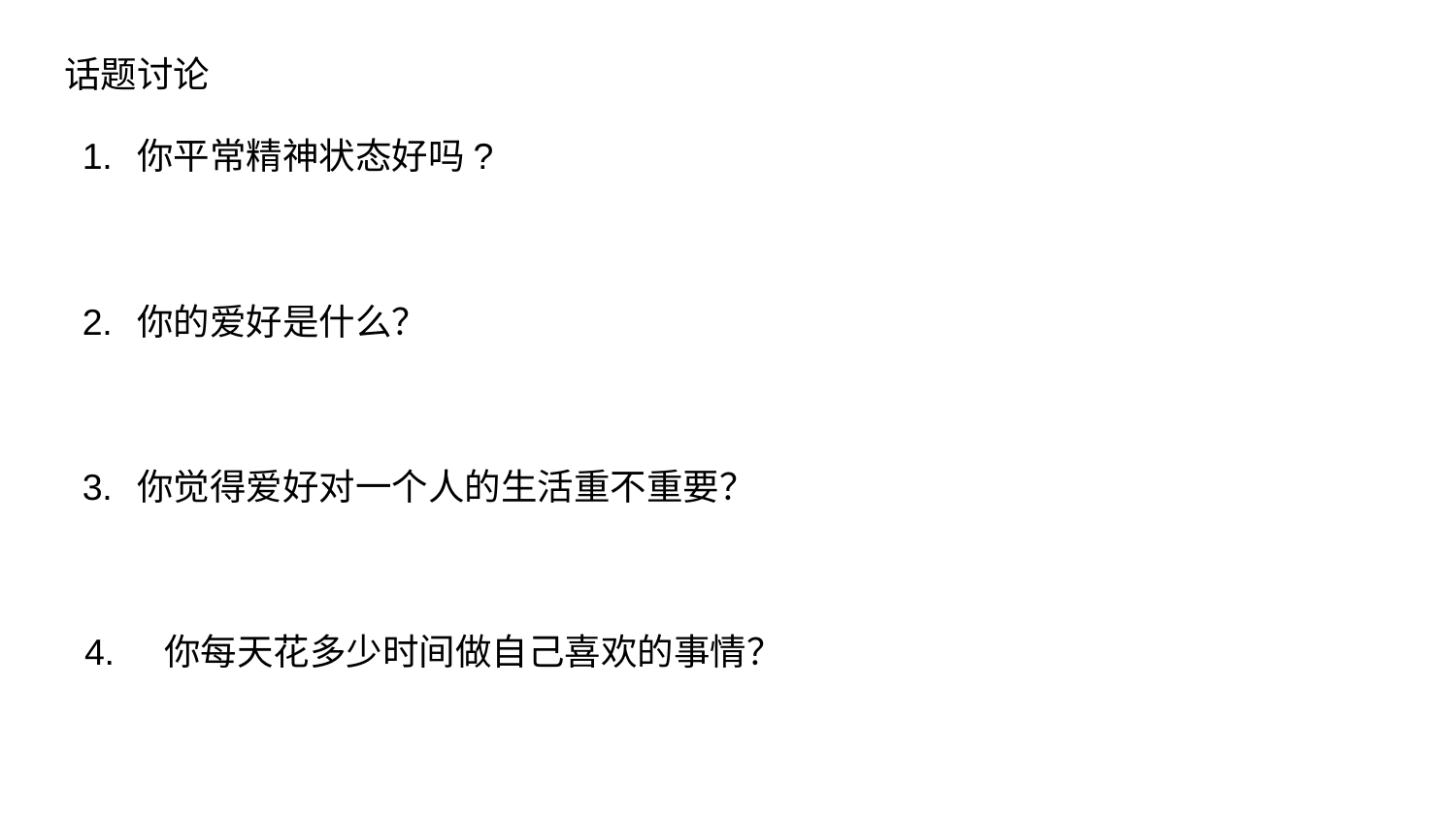

话题讨论
你平常精神状态好吗?

你的爱好是什么？

你觉得爱好对一个人的生活重不重要？

  4.    你每天花多少时间做自己喜欢的事情？